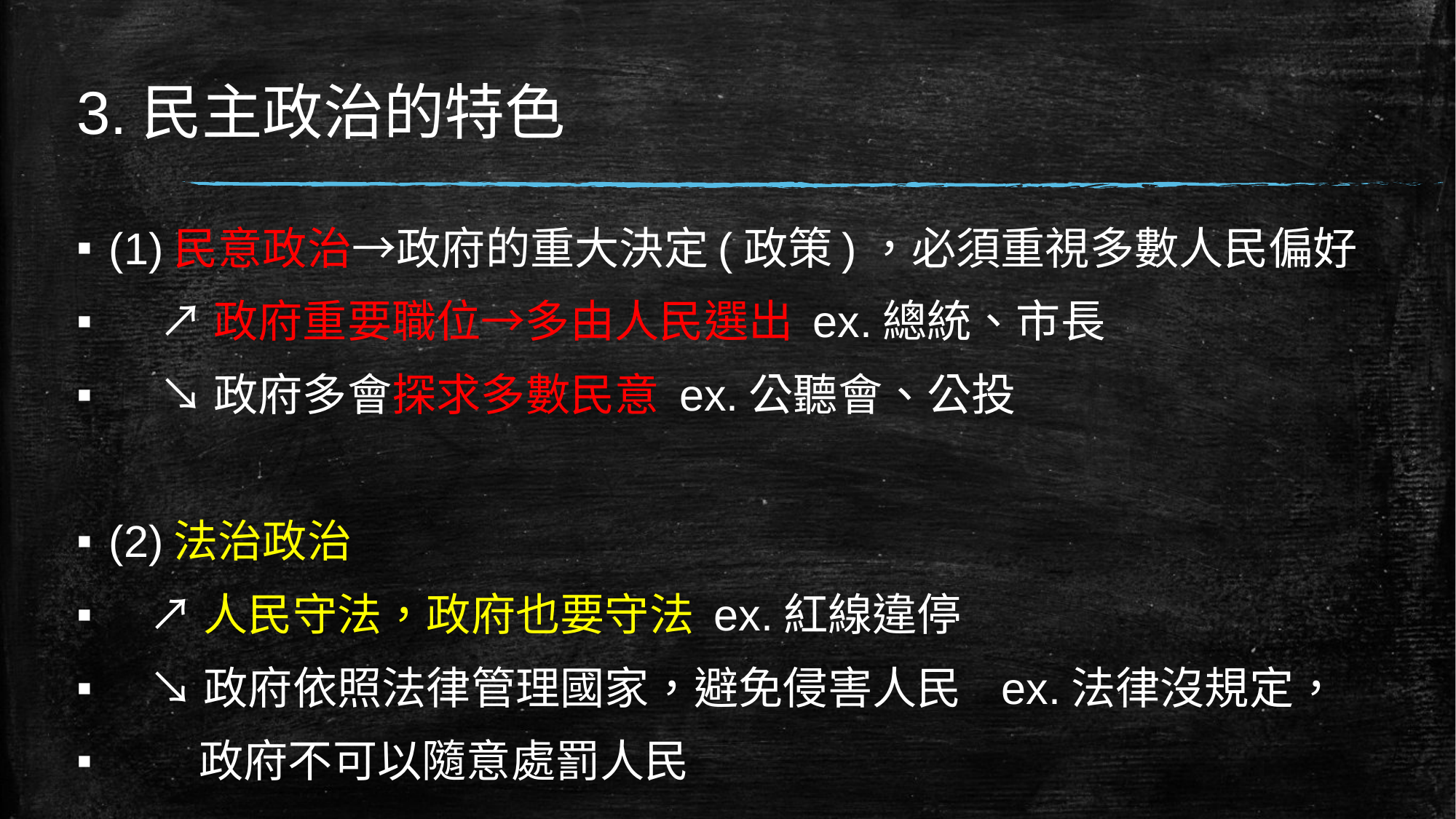

# 3.民主政治的特色
(1)民意政治→政府的重大決定(政策)，必須重視多數人民偏好
     ↗政府重要職位→多由人民選出 ex.總統、市長
     ↘政府多會探求多數民意 ex.公聽會、公投

(2)法治政治
    ↗人民守法，政府也要守法 ex.紅線違停
    ↘政府依照法律管理國家，避免侵害人民   ex.法律沒規定，
        政府不可以隨意處罰人民